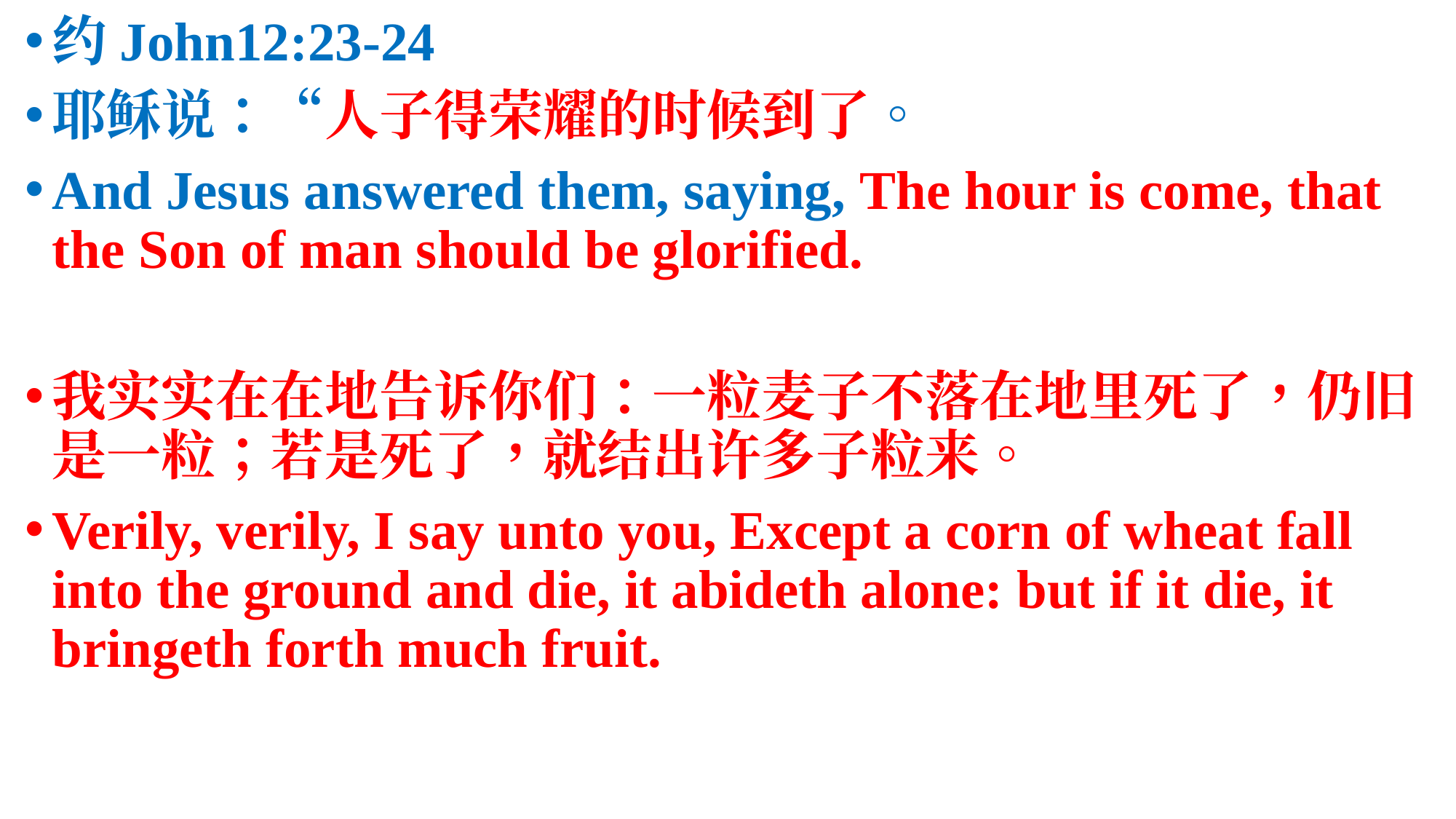

约John12:23-24
耶稣说：“人子得荣耀的时候到了。
And Jesus answered them, saying, The hour is come, that the Son of man should be glorified.

我实实在在地告诉你们：一粒麦子不落在地里死了，仍旧是一粒；若是死了，就结出许多子粒来。
Verily, verily, I say unto you, Except a corn of wheat fall into the ground and die, it abideth alone: but if it die, it bringeth forth much fruit.